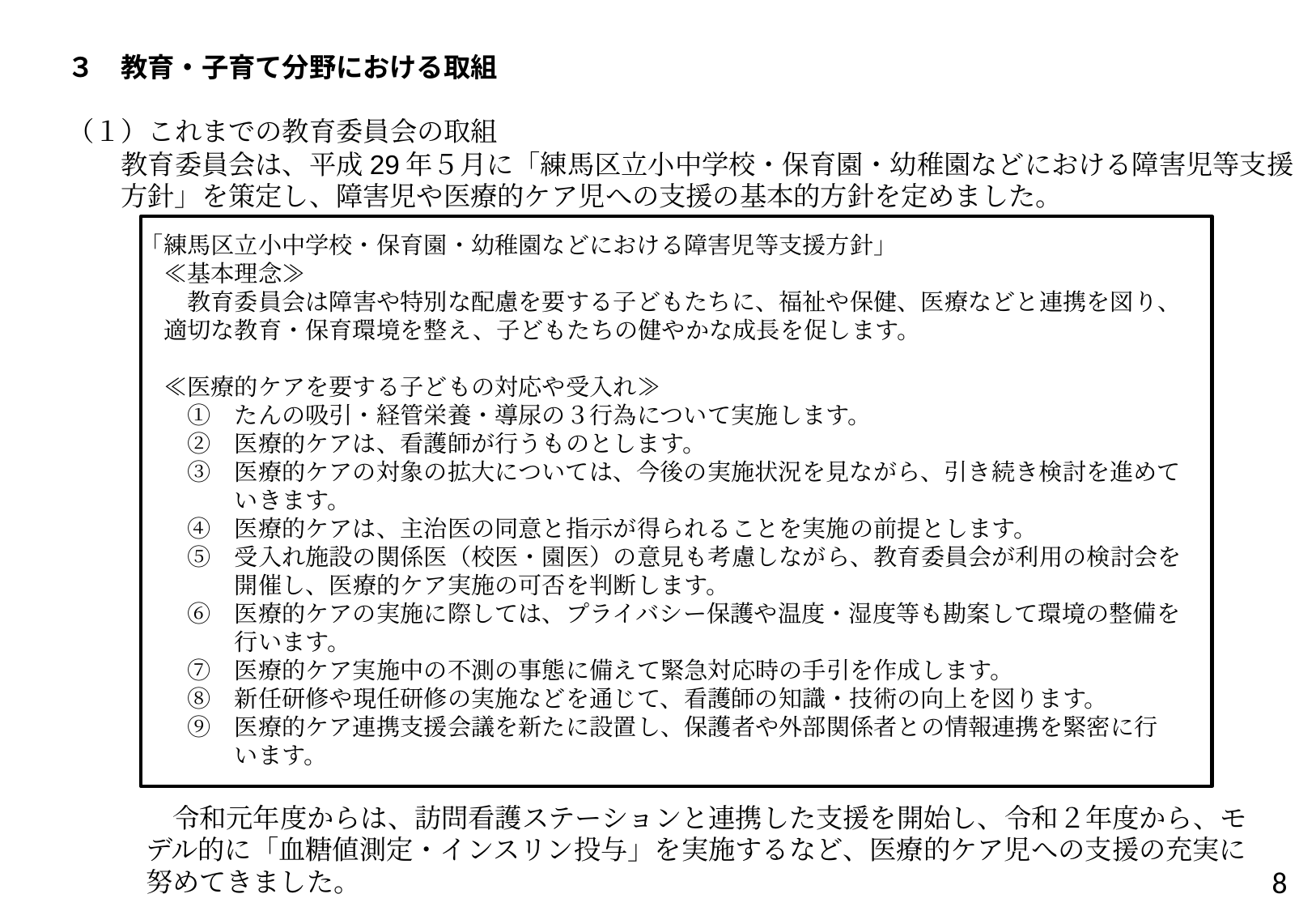

３　教育・子育て分野における取組

（１）これまでの教育委員会の取組
　　教育委員会は、平成29年５月に「練馬区立小中学校・保育園・幼稚園などにおける障害児等支援
　　方針」を策定し、障害児や医療的ケア児への支援の基本的方針を定めました。

「練馬区立小中学校・保育園・幼稚園などにおける障害児等支援方針」
　≪基本理念≫
　　教育委員会は障害や特別な配慮を要する子どもたちに、福祉や保健、医療などと連携を図り、
　適切な教育・保育環境を整え、子どもたちの健やかな成長を促します。

　≪医療的ケアを要する子どもの対応や受入れ≫
　　①　たんの吸引・経管栄養・導尿の３行為について実施します。
　　②　医療的ケアは、看護師が行うものとします。
　　③　医療的ケアの対象の拡大については、今後の実施状況を見ながら、引き続き検討を進めて
　　　　いきます。
　　④　医療的ケアは、主治医の同意と指示が得られることを実施の前提とします。
　　⑤　受入れ施設の関係医（校医・園医）の意見も考慮しながら、教育委員会が利用の検討会を
　　　　開催し、医療的ケア実施の可否を判断します。
　　⑥　医療的ケアの実施に際しては、プライバシー保護や温度・湿度等も勘案して環境の整備を
　　　　行います。
　　⑦　医療的ケア実施中の不測の事態に備えて緊急対応時の手引を作成します。
　　⑧　新任研修や現任研修の実施などを通じて、看護師の知識・技術の向上を図ります。
　　⑨　医療的ケア連携支援会議を新たに設置し、保護者や外部関係者との情報連携を緊密に行
　　　　います。
　令和元年度からは、訪問看護ステーションと連携した支援を開始し、令和２年度から、モデル的に「血糖値測定・インスリン投与」を実施するなど、医療的ケア児への支援の充実に努めてきました。

8